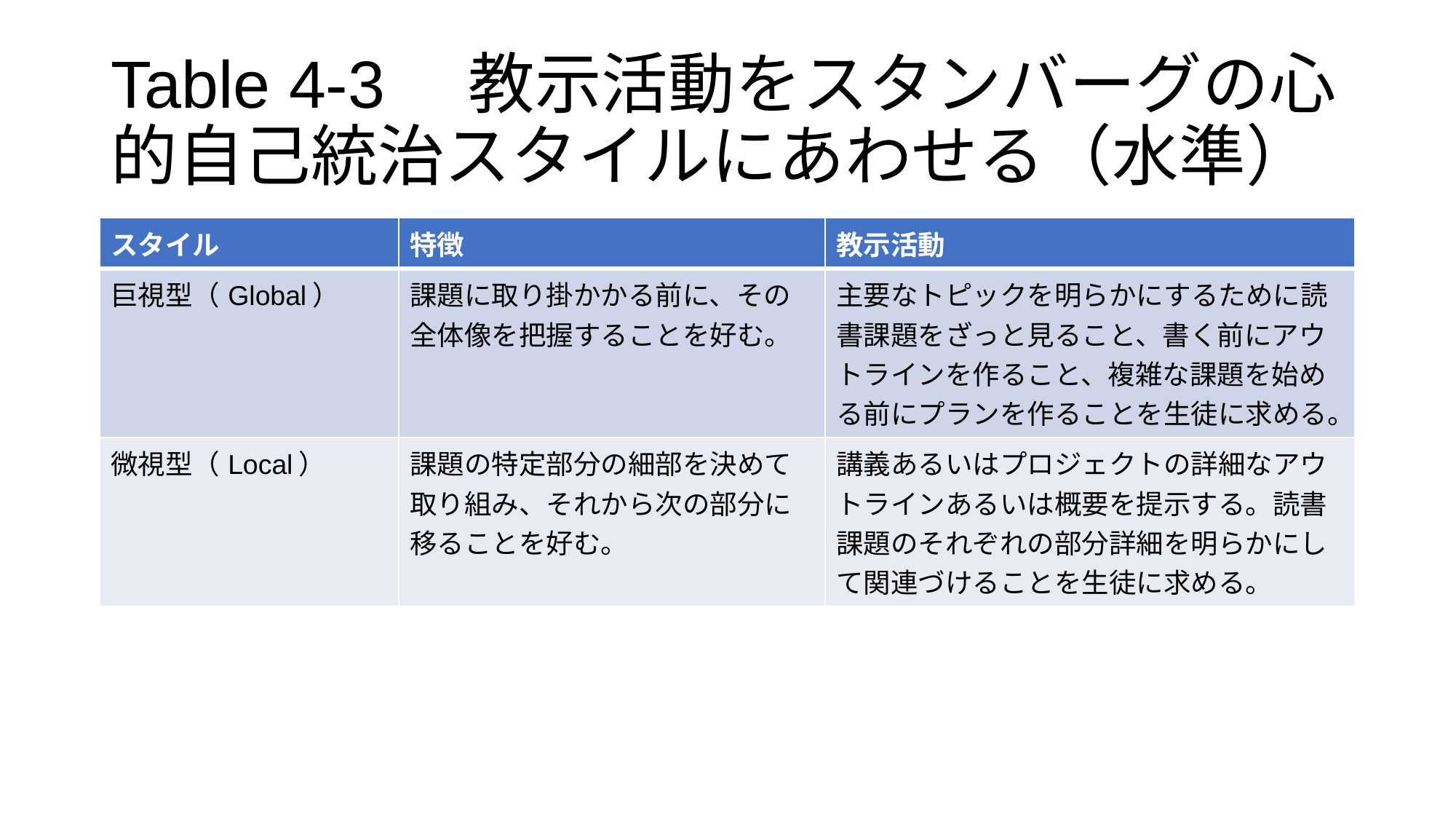

# Table 4-3　教示活動をスタンバーグの心的自己統治スタイルにあわせる（水準）
| スタイル | 特徴 | 教示活動 |
| --- | --- | --- |
| 巨視型（Global） | 課題に取り掛かかる前に、その全体像を把握することを好む。 | 主要なトピックを明らかにするために読書課題をざっと見ること、書く前にアウトラインを作ること、複雑な課題を始める前にプランを作ることを生徒に求める。 |
| 微視型（Local） | 課題の特定部分の細部を決めて取り組み、それから次の部分に移ることを好む。 | 講義あるいはプロジェクトの詳細なアウトラインあるいは概要を提示する。読書課題のそれぞれの部分詳細を明らかにして関連づけることを生徒に求める。 |